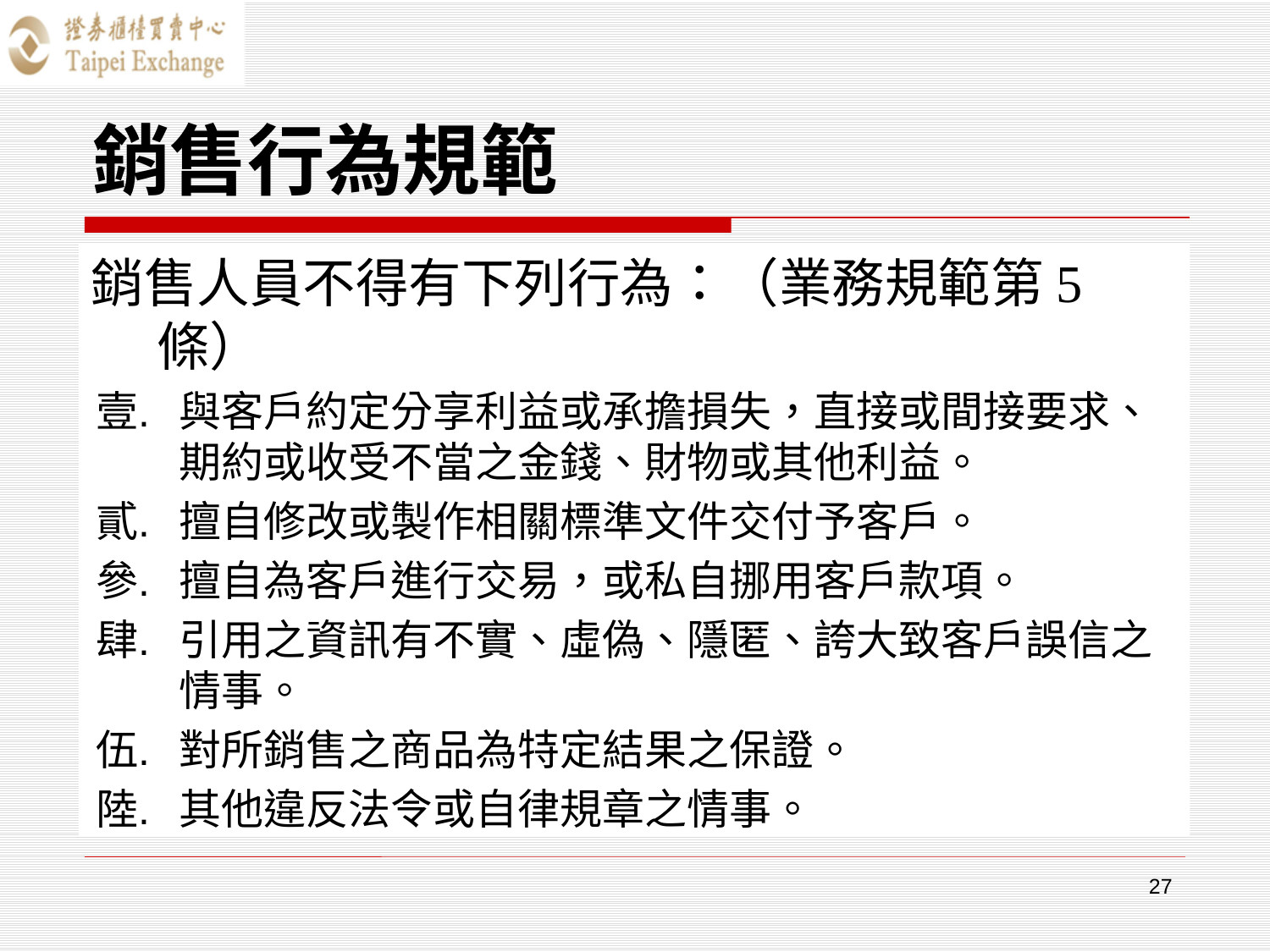

# 銷售行為規範
銷售人員不得有下列行為：（業務規範第5條）
與客戶約定分享利益或承擔損失，直接或間接要求、期約或收受不當之金錢、財物或其他利益。
擅自修改或製作相關標準文件交付予客戶。
擅自為客戶進行交易，或私自挪用客戶款項。
引用之資訊有不實、虛偽、隱匿、誇大致客戶誤信之情事。
對所銷售之商品為特定結果之保證。
其他違反法令或自律規章之情事。

27